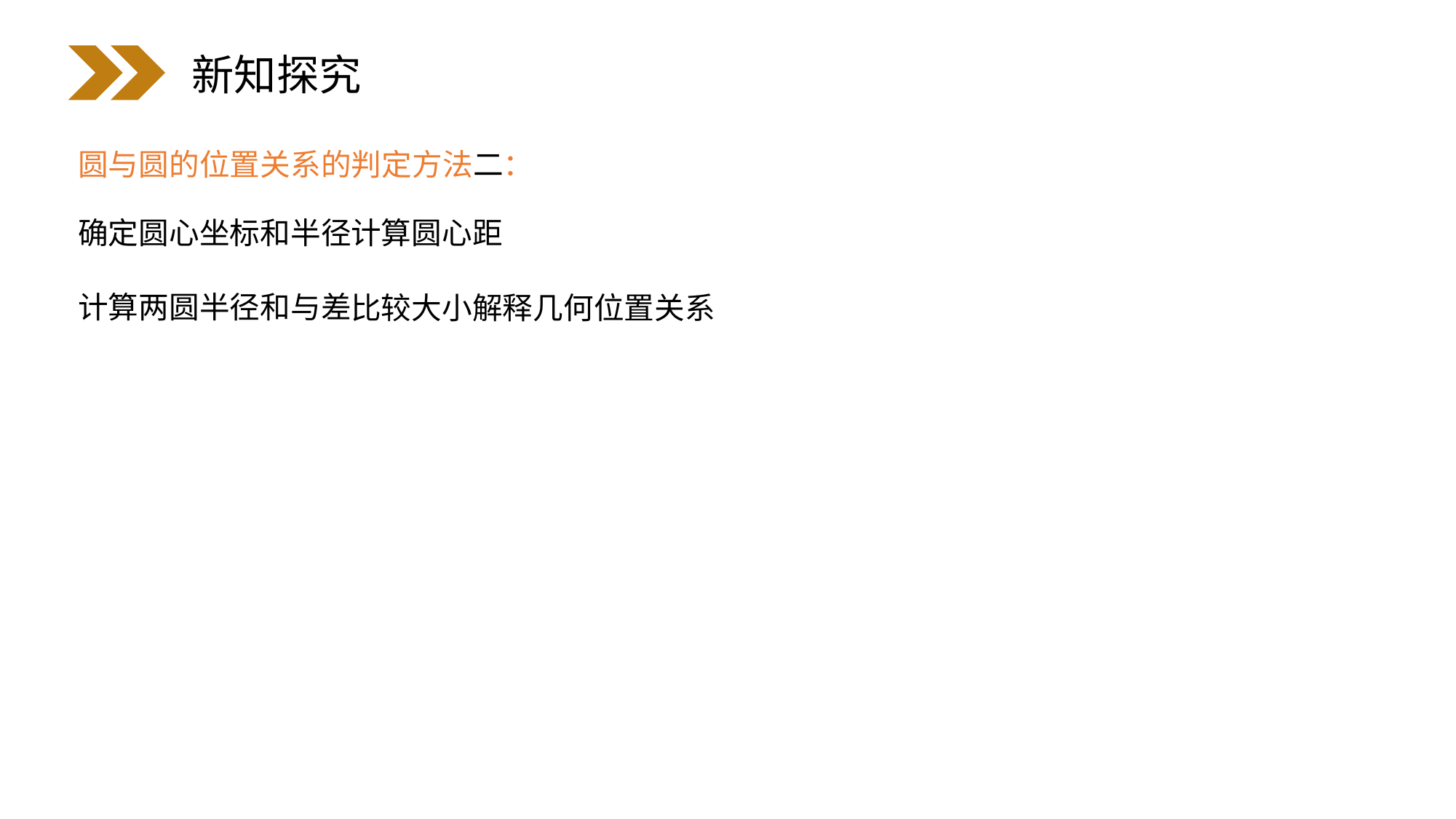

新知探究
圆与圆的位置关系的判定方法二：
确定圆心坐标和半径
计算圆心距
计算两圆半径和与差
比较大小解释几何位置关系